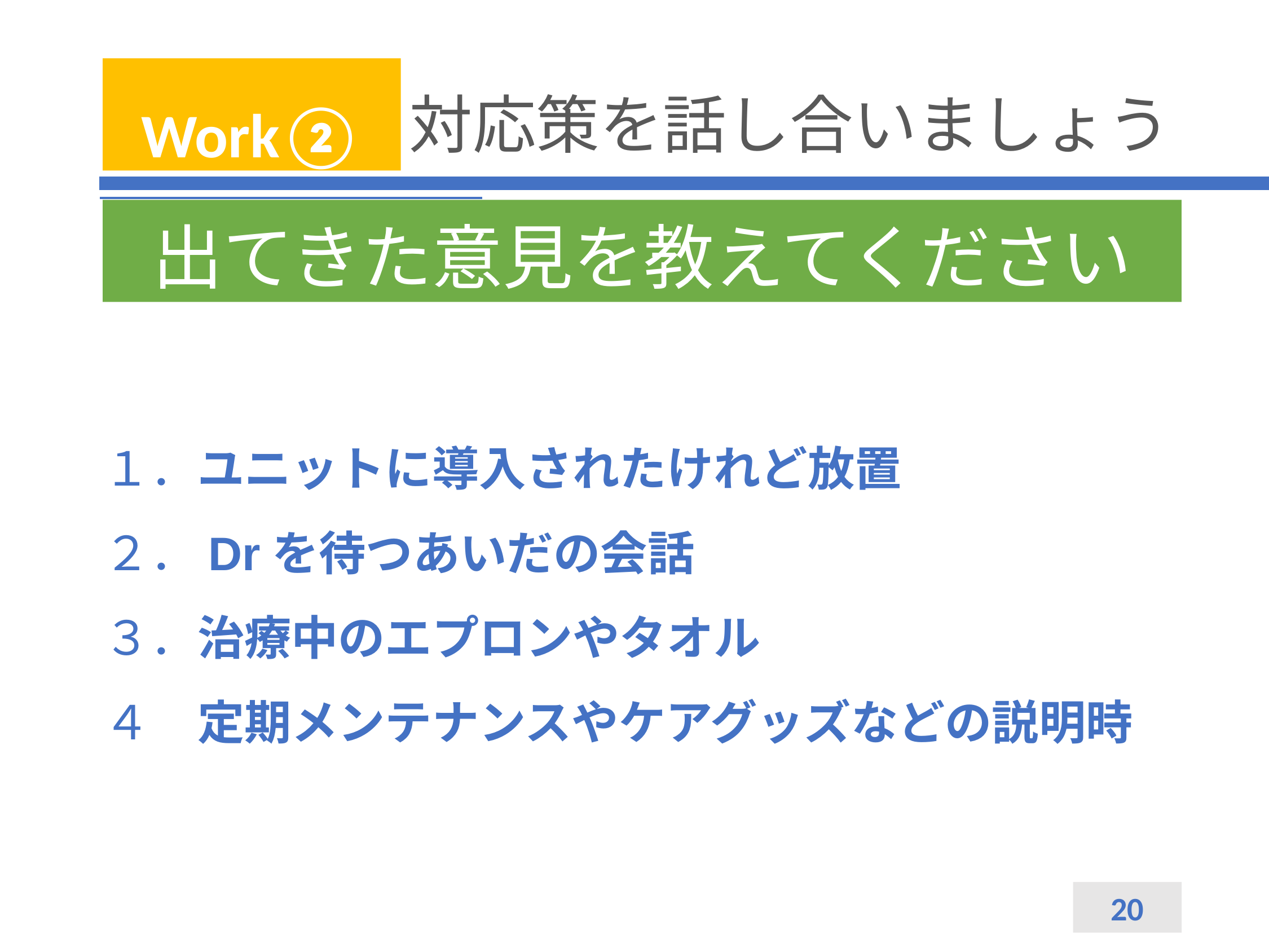

Work②
# 対応策を話し合いましょう
出てきた意見を教えてください
１．ユニットに導入されたけれど放置
２．Drを待つあいだの会話
３．治療中のエプロンやタオル
４　定期メンテナンスやケアグッズなどの説明時
20